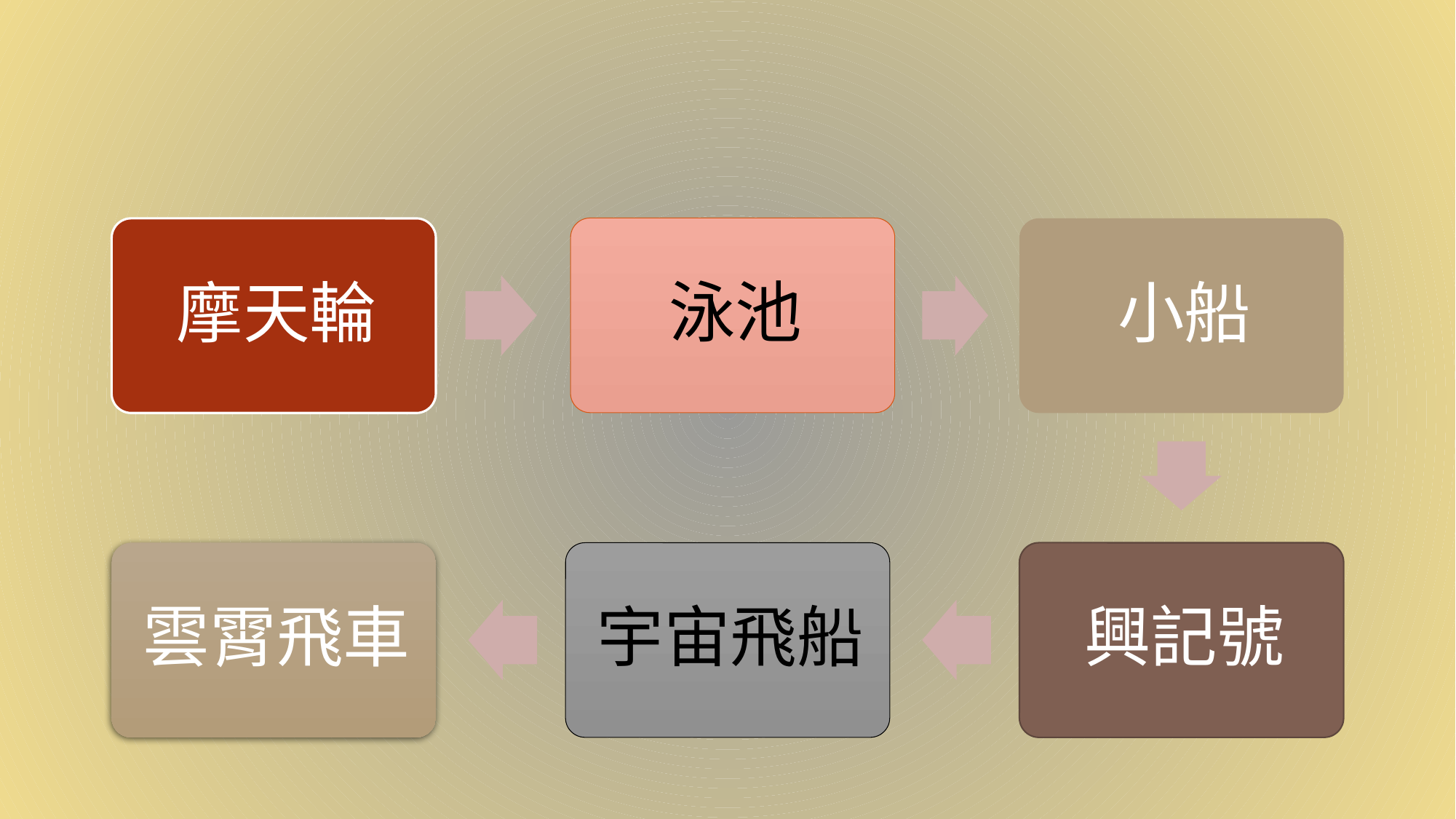

摩天輪

泳池

小船

興記號

宇宙飛船

雲霄飛車
# 瑰花